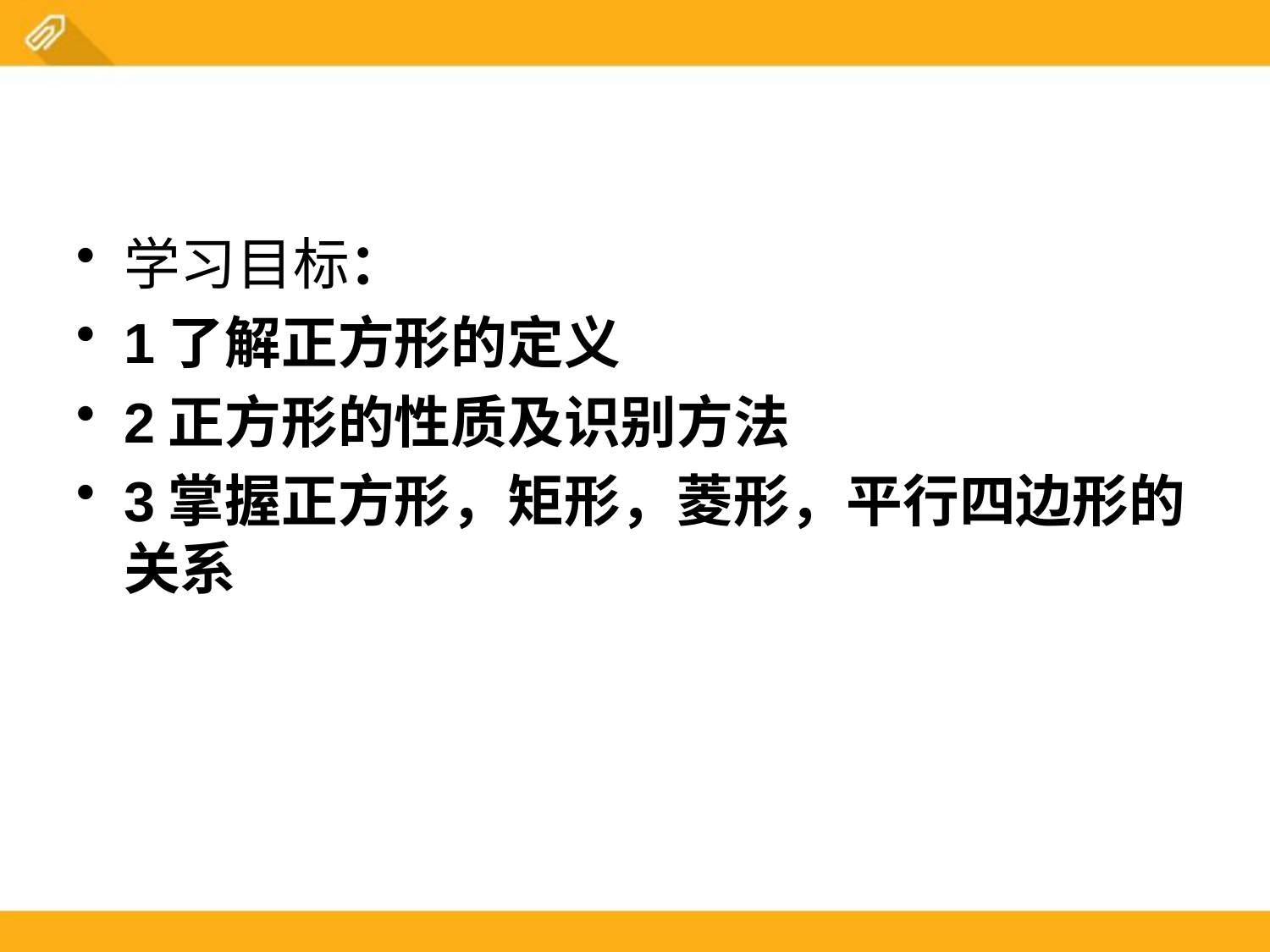

学习目标：
1了解正方形的定义
2正方形的性质及识别方法
3掌握正方形，矩形，菱形，平行四边形的关系